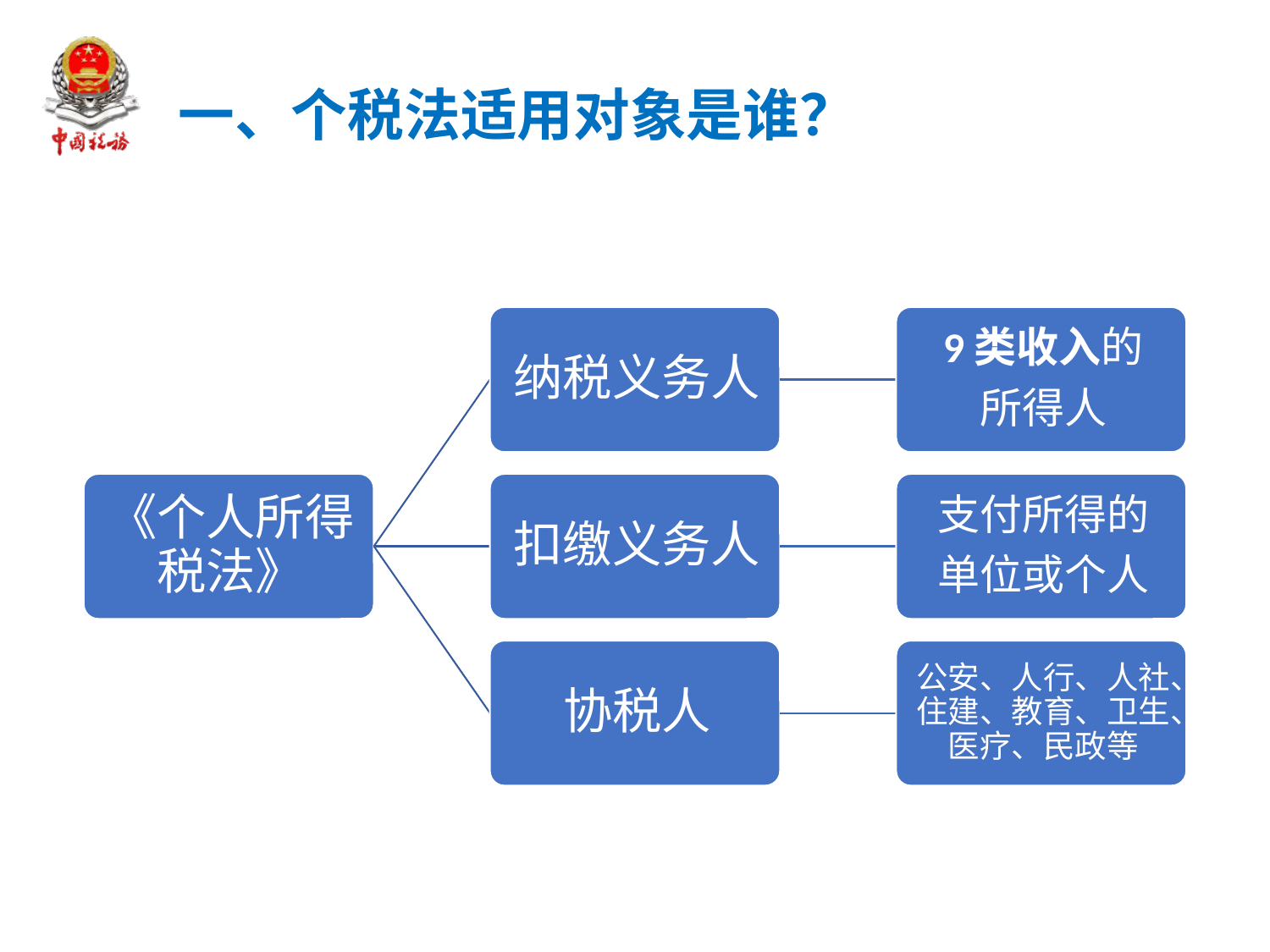

一、个税法适用对象是谁？
《个人所得税法》

纳税义务人

9类收入的
所得人

扣缴义务人

支付所得的
单位或个人

协税人

公安、人行、人社、住建、教育、卫生、医疗、民政等